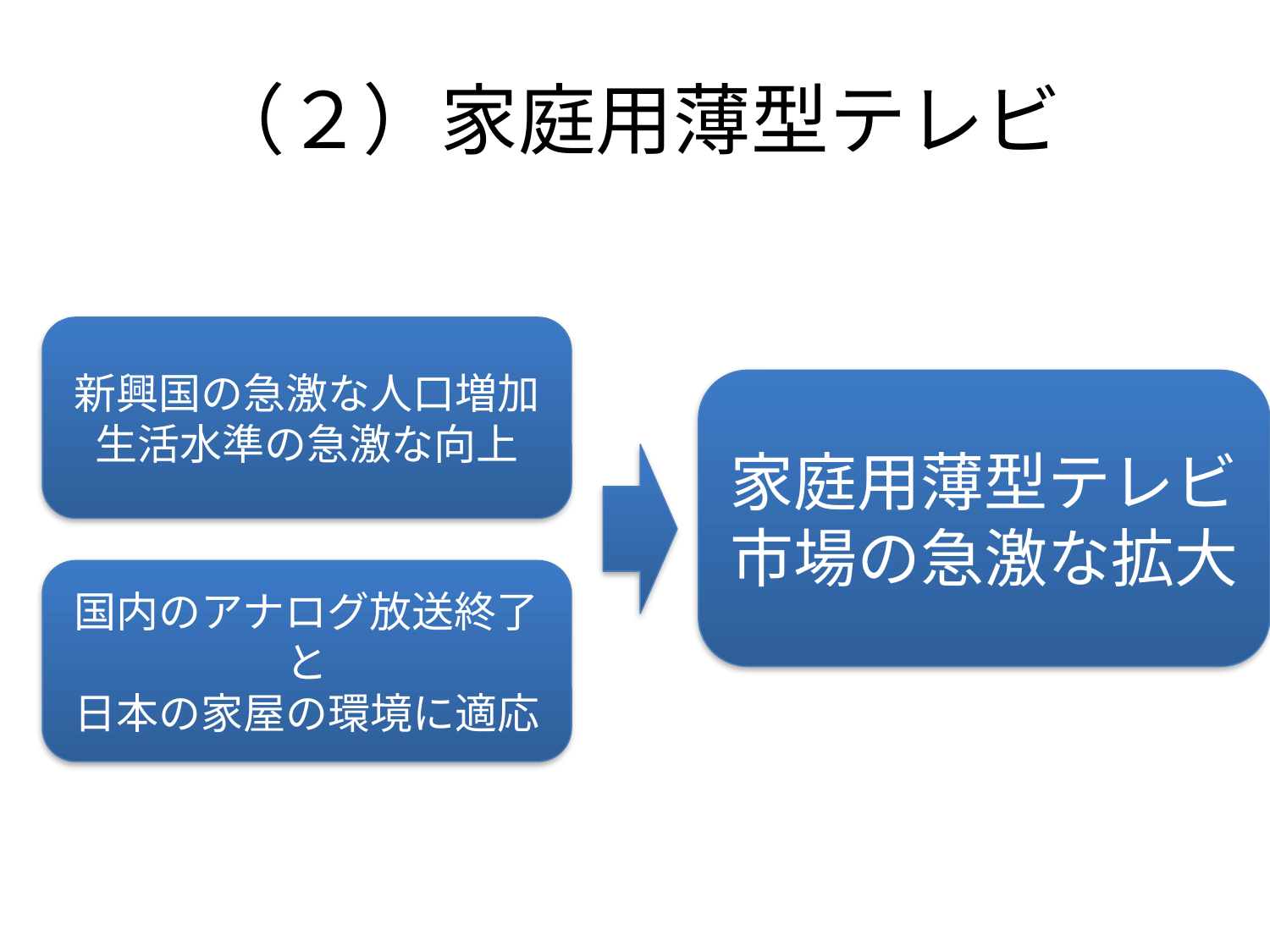

# （２）家庭用薄型テレビ
新興国の急激な人口増加生活水準の急激な向上
家庭用薄型テレビ
市場の急激な拡大

国内のアナログ放送終了と
日本の家屋の環境に適応